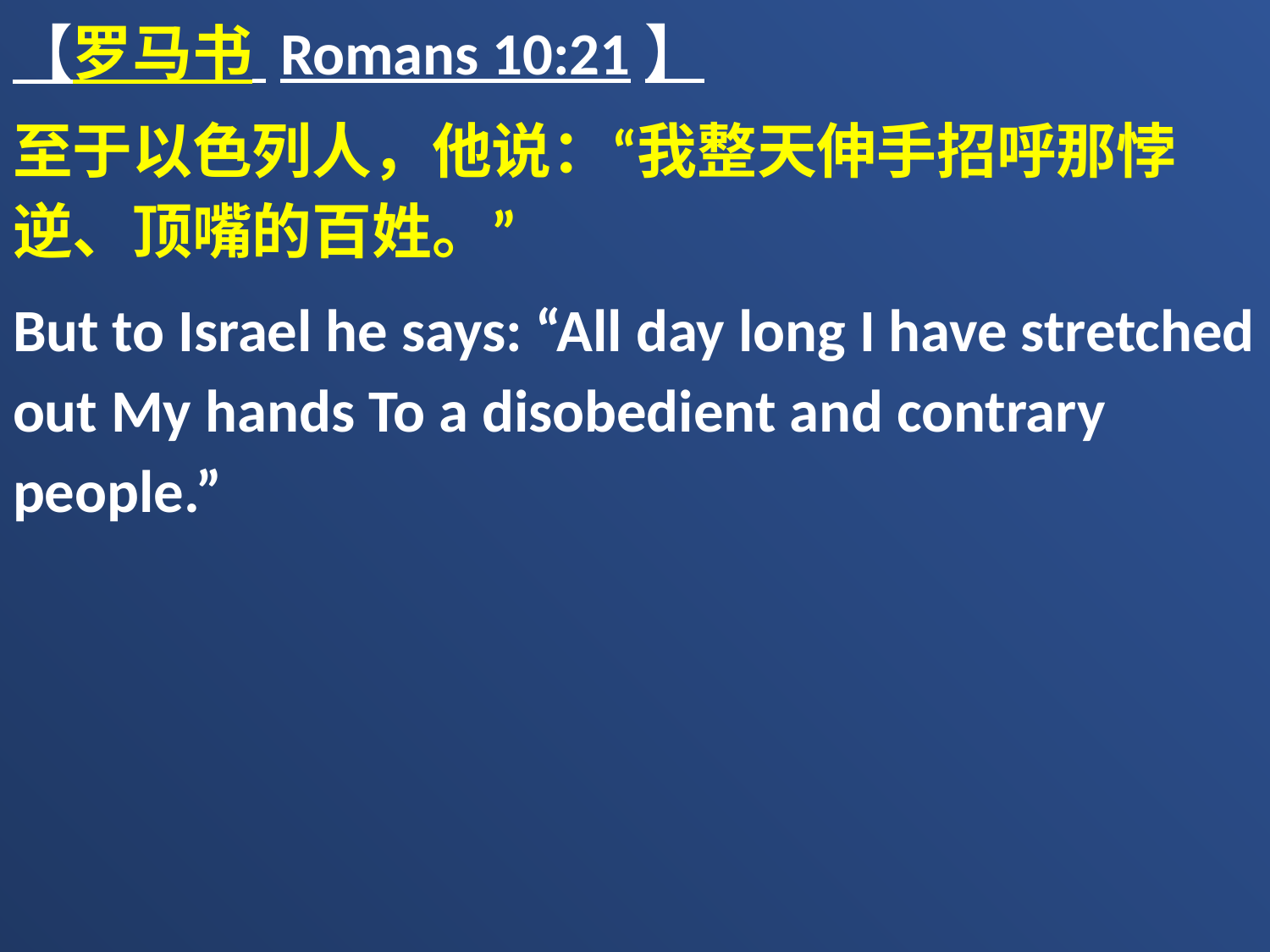

【罗马书 Romans 10:21】
至于以色列人，他说：“我整天伸手招呼那悖逆、顶嘴的百姓。”
But to Israel he says: “All day long I have stretched out My hands To a disobedient and contrary people.”